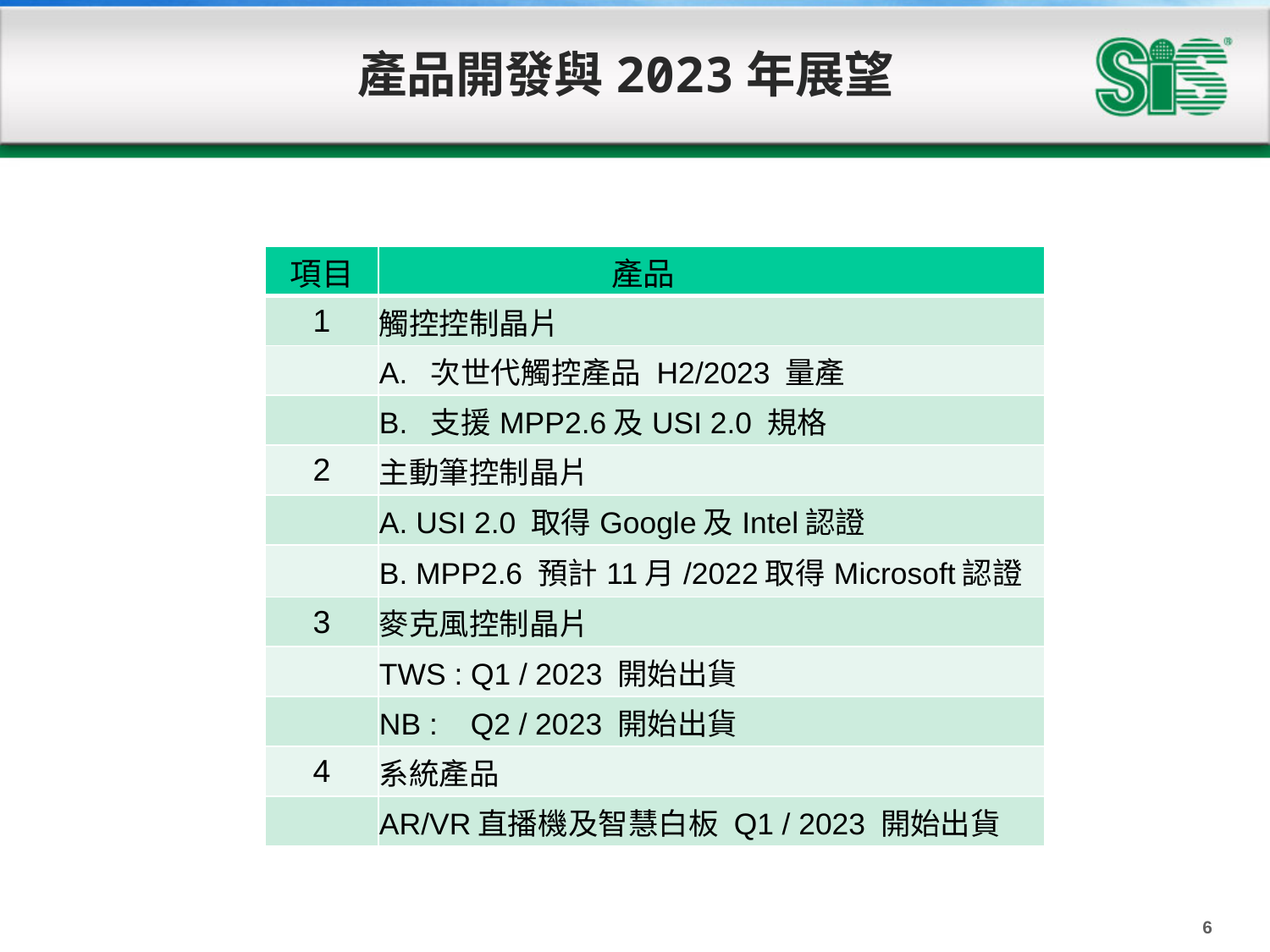

# 產品開發與2023年展望
| 項目 | 產品 |
| --- | --- |
| 1 | 觸控控制晶片 |
|  | A. 次世代觸控產品 H2/2023 量產 |
|  | B. 支援MPP2.6及USI 2.0 規格 |
| 2 | 主動筆控制晶片 |
|  | A. USI 2.0 取得Google及Intel認證 |
|  | B. MPP2.6 預計11月/2022取得Microsoft認證 |
| 3 | 麥克風控制晶片 |
|  | TWS : Q1 / 2023 開始出貨 |
|  | NB : Q2 / 2023 開始出貨 |
| 4 | 系統產品 |
|  | AR/VR直播機及智慧白板 Q1 / 2023 開始出貨 |
6